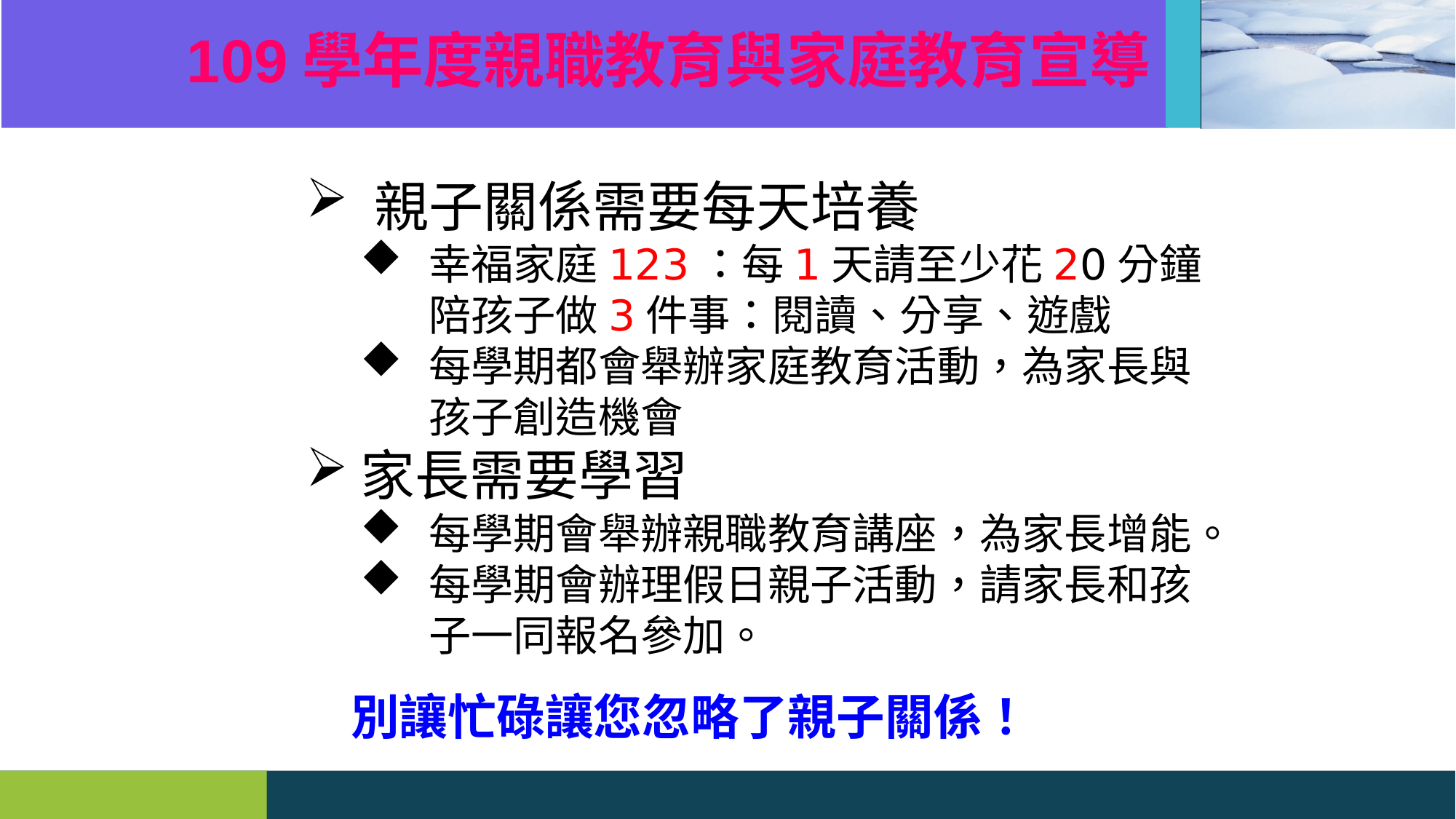

109學年度親職教育與家庭教育宣導
親子關係需要每天培養
幸福家庭123：每1天請至少花20分鐘陪孩子做3件事：閱讀、分享、遊戲
每學期都會舉辦家庭教育活動，為家長與孩子創造機會
家長需要學習
每學期會舉辦親職教育講座，為家長增能。
每學期會辦理假日親子活動，請家長和孩子一同報名參加。
別讓忙碌讓您忽略了親子關係！